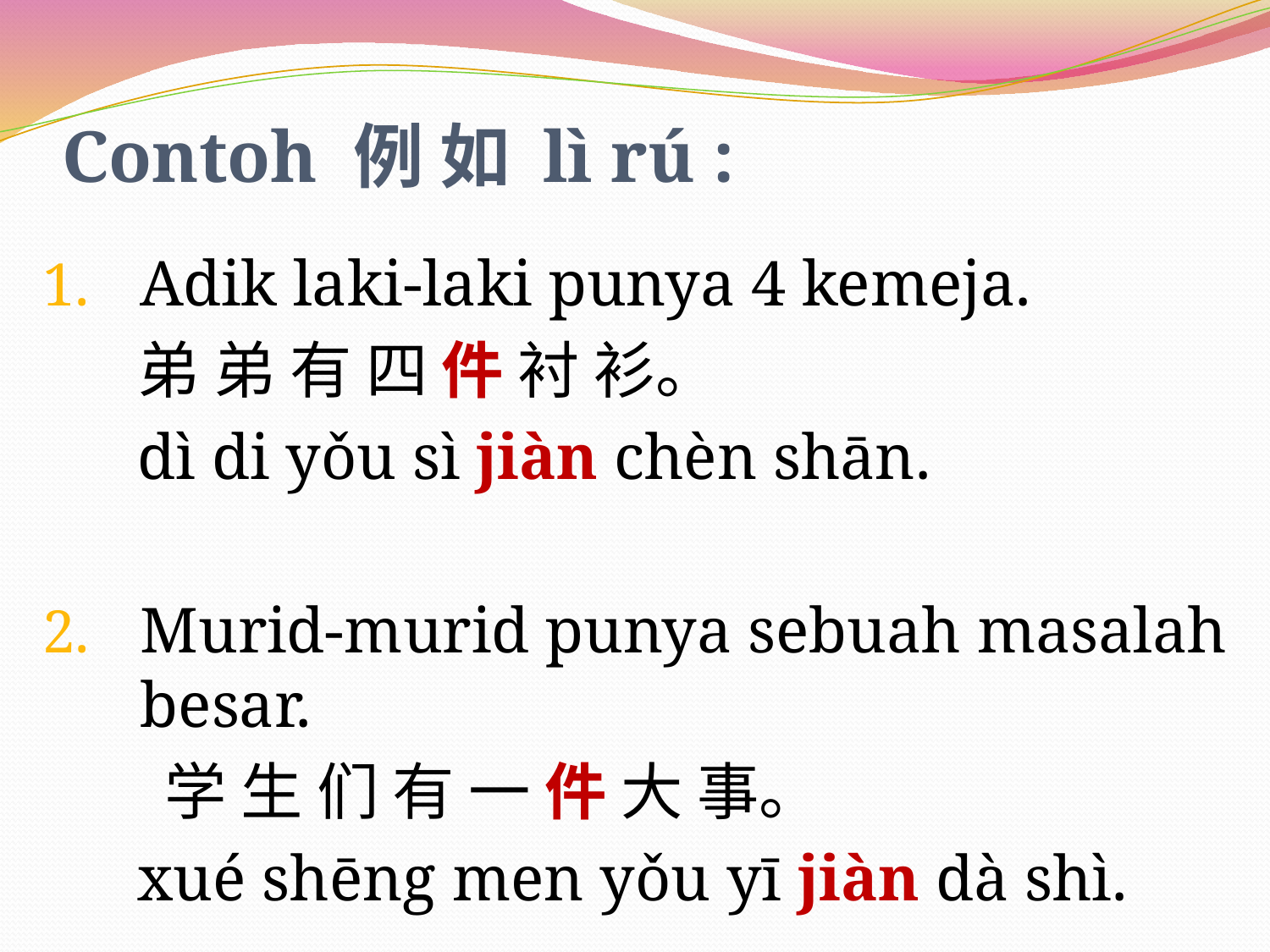

Contoh 例 如 lì rú :
Adik laki-laki punya 4 kemeja.
弟 弟 有 四 件 衬 衫。
dì di yǒu sì jiàn chèn shān.

Murid-murid punya sebuah masalah besar.
 学 生 们 有 一 件 大 事。
xué shēng men yǒu yī jiàn dà shì.